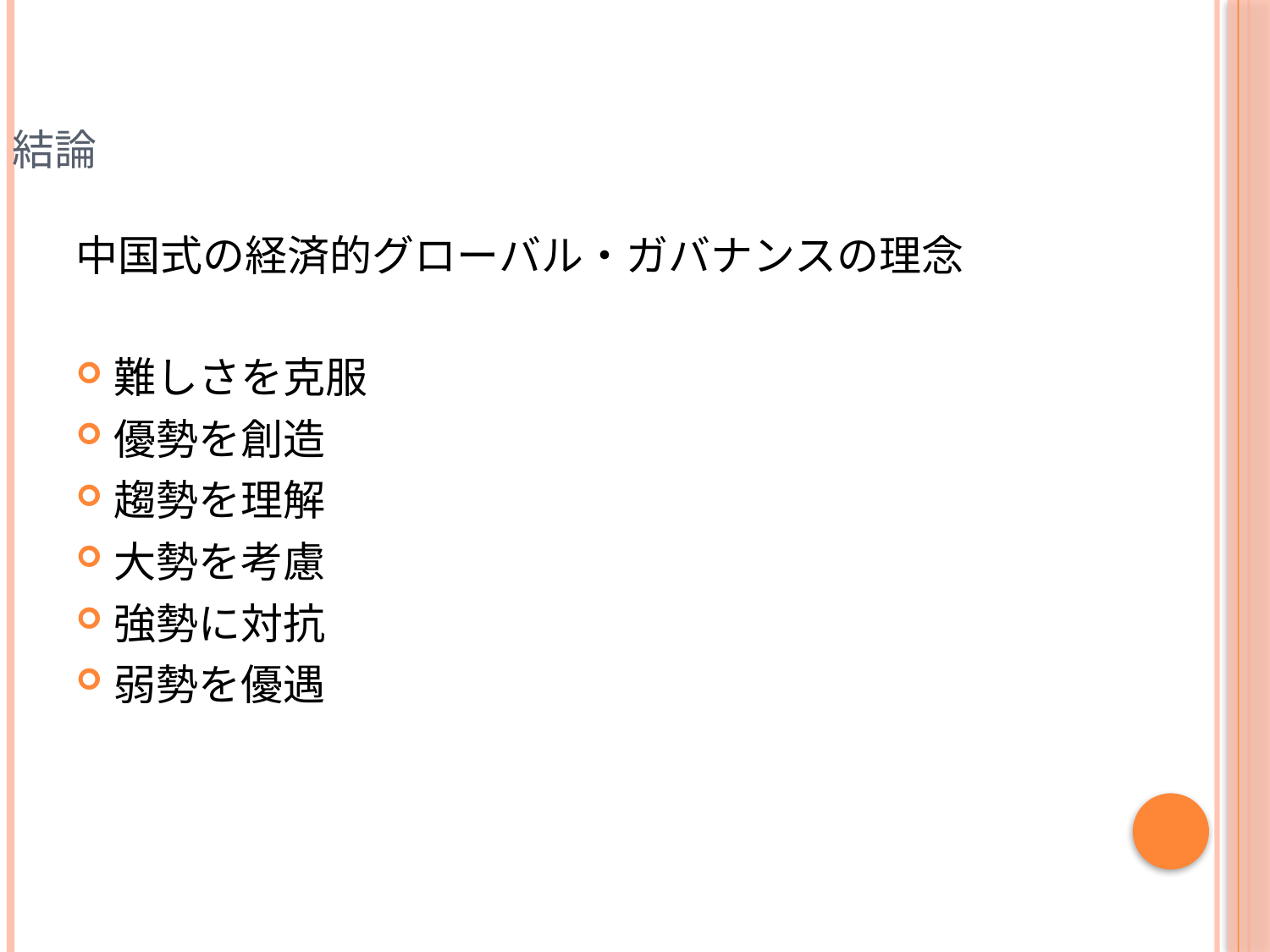

# 結論
中国式の経済的グローバル・ガバナンスの理念

難しさを克服
優勢を創造
趨勢を理解
大勢を考慮
強勢に対抗
弱勢を優遇